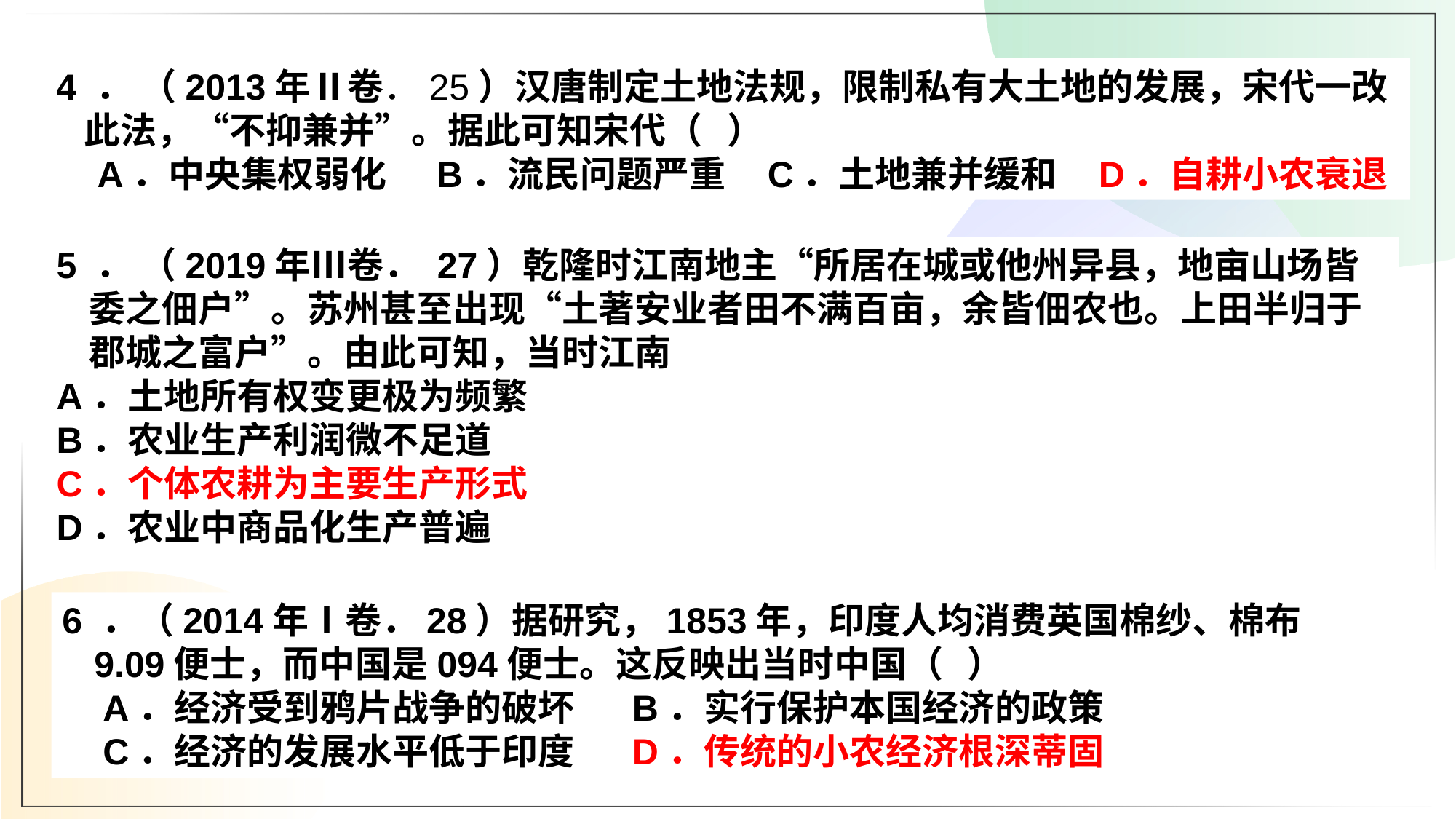

4 ． （2013年Ⅱ卷．25）汉唐制定土地法规，限制私有大土地的发展，宋代一改此法，“不抑兼并”。据此可知宋代（   ）
    A．中央集权弱化     B．流民问题严重    C．土地兼并缓和    D．自耕小农衰退
5 ． （2019年Ⅲ卷． 27）乾隆时江南地主“所居在城或他州异县，地亩山场皆委之佃户”。苏州甚至出现“土著安业者田不满百亩，余皆佃农也。上田半归于郡城之富户”。由此可知，当时江南
A．土地所有权变更极为频繁
B．农业生产利润微不足道
C．个体农耕为主要生产形式
D．农业中商品化生产普遍
6 ．（2014年Ⅰ卷．28）据研究，1853年，印度人均消费英国棉纱、棉布9.09便士，而中国是094便士。这反映出当时中国（   ）
    A．经济受到鸦片战争的破坏      B．实行保护本国经济的政策
    C．经济的发展水平低于印度      D．传统的小农经济根深蒂固